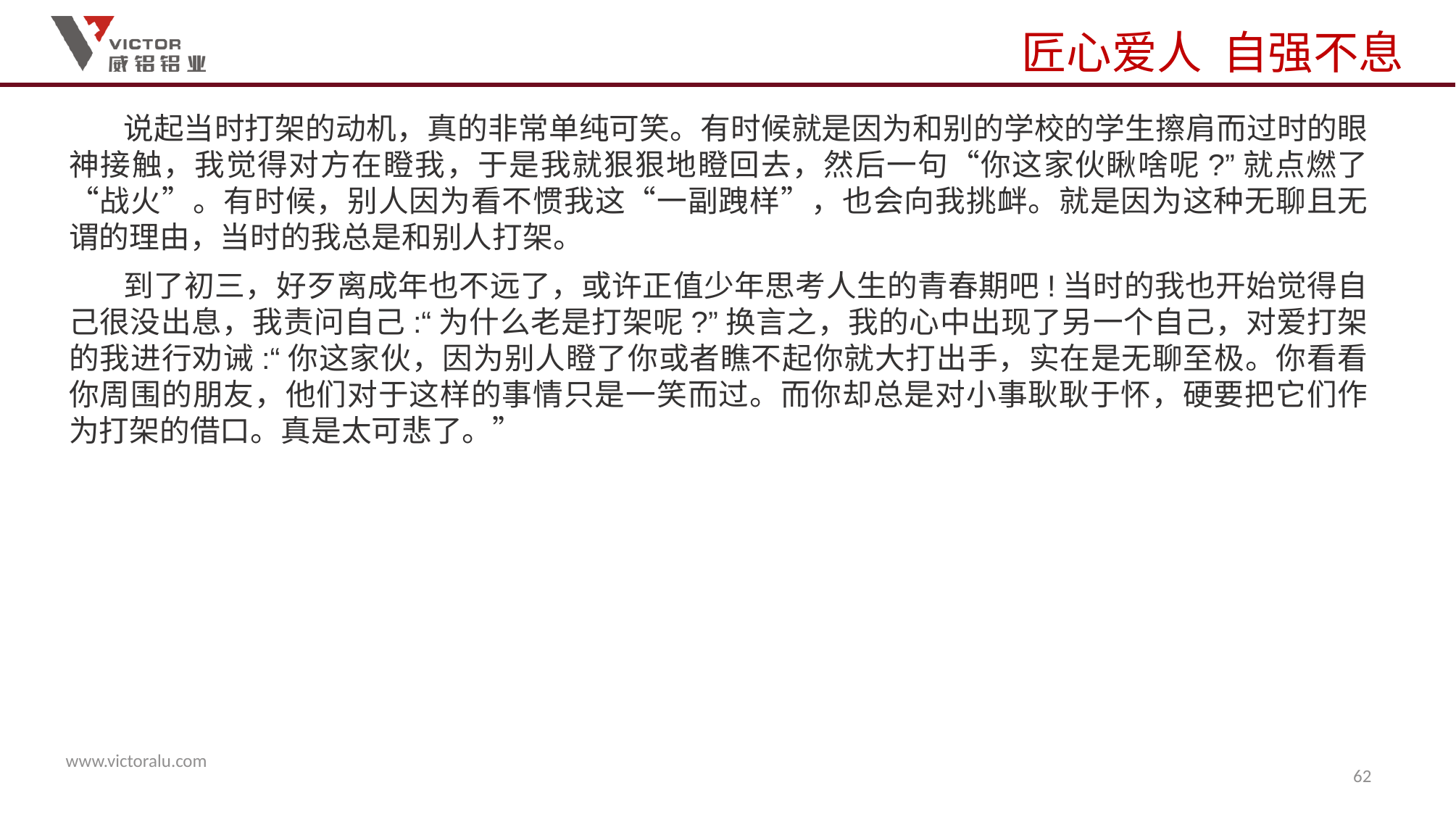

说起当时打架的动机，真的非常单纯可笑。有时候就是因为和别的学校的学生擦肩而过时的眼神接触，我觉得对方在瞪我，于是我就狠狠地瞪回去，然后一句“你这家伙瞅啥呢?”就点燃了“战火”。有时候，别人因为看不惯我这“一副跩样”，也会向我挑衅。就是因为这种无聊且无谓的理由，当时的我总是和别人打架。
到了初三，好歹离成年也不远了，或许正值少年思考人生的青春期吧!当时的我也开始觉得自己很没出息，我责问自己:“为什么老是打架呢?”换言之，我的心中出现了另一个自己，对爱打架的我进行劝诫:“你这家伙，因为别人瞪了你或者瞧不起你就大打出手，实在是无聊至极。你看看你周围的朋友，他们对于这样的事情只是一笑而过。而你却总是对小事耿耿于怀，硬要把它们作为打架的借口。真是太可悲了。”
62